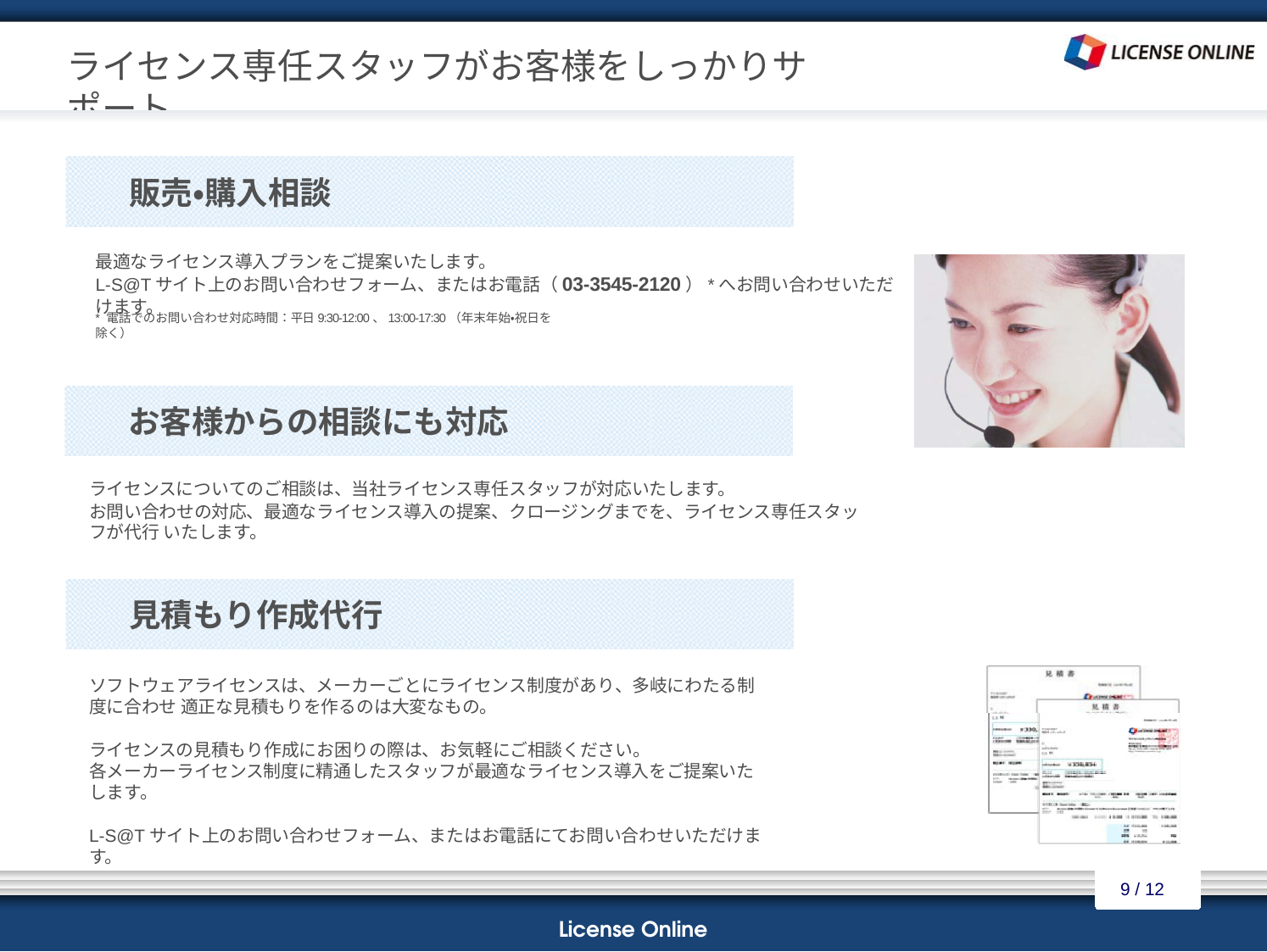

# ライセンス専任スタッフがお客様をしっかりサポート

　　販売・購入相談
最適なライセンス導入プランをご提案いたします。
L-S@Tサイト上のお問い合わせフォーム、またはお電話（03-3545-2120）*へお問い合わせいただけます。

* 電話でのお問い合わせ対応時間：平日9:30-12:00、13:00-17:30（年末年始・祝日を除く）
　　お客様からの相談にも対応
ライセンスについてのご相談は、当社ライセンス専任スタッフが対応いたします。
お問い合わせの対応、最適なライセンス導入の提案、クロージングまでを、ライセンス専任スタッフが代行 いたします。
　　見積もり作成代行

ソフトウェアライセンスは、メーカーごとにライセンス制度があり、多岐にわたる制度に合わせ 適正な見積もりを作るのは大変なもの。

ライセンスの見積もり作成にお困りの際は、お気軽にご相談ください。
各メーカーライセンス制度に精通したスタッフが最適なライセンス導入をご提案いたします。

L-S@Tサイト上のお問い合わせフォーム、またはお電話にてお問い合わせいただけます。

9 / 12
License Online